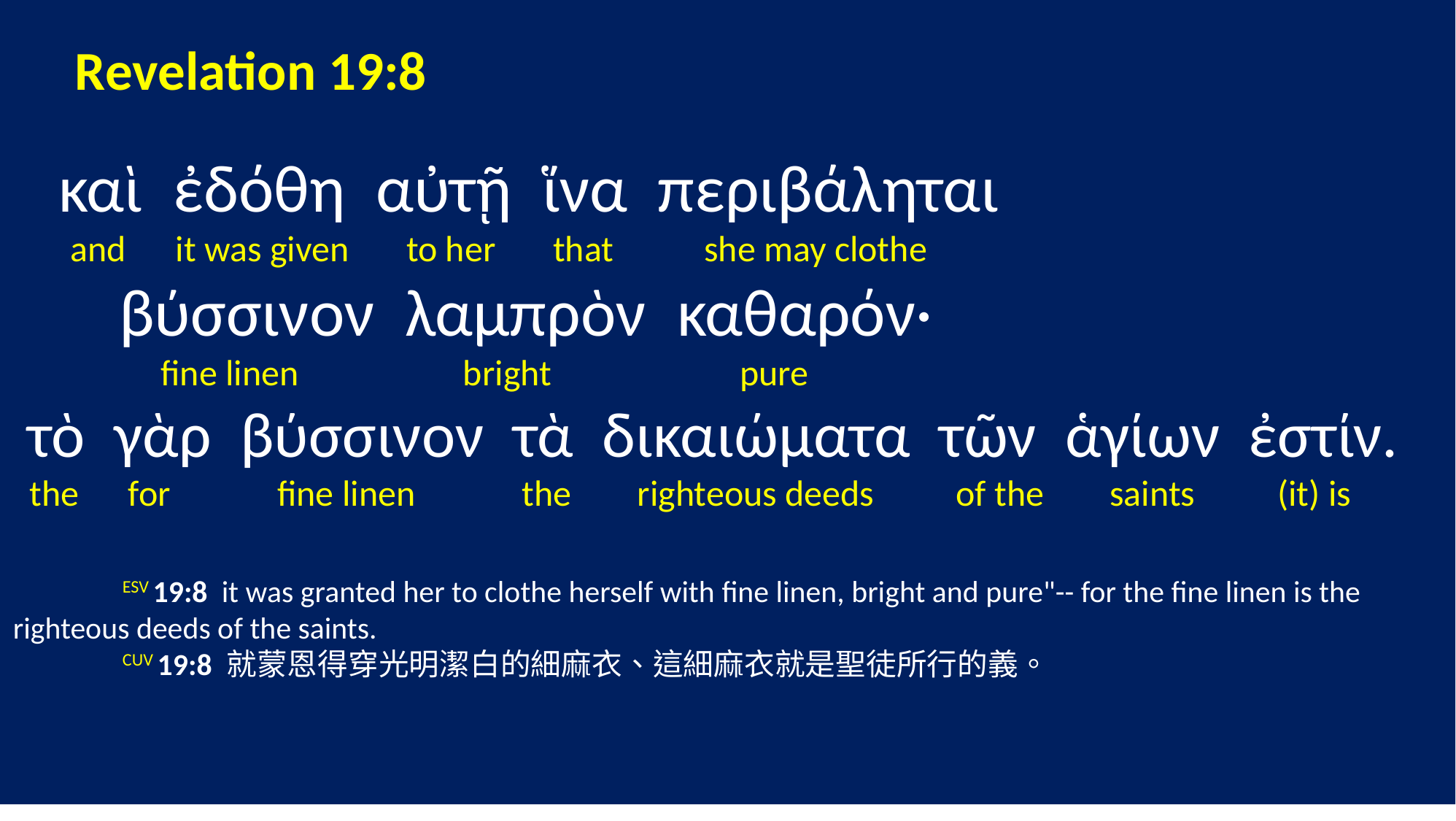

Revelation 19:8

   καὶ  ἐδόθη  αὐτῇ  ἵνα  περιβάληται
       and      it was given       to her       that           she may clothe
       βύσσινον  λαμπρὸν  καθαρόν·
                  fine linen                    bright                       pure
 τὸ  γὰρ  βύσσινον  τὰ  δικαιώματα  τῶν  ἁγίων  ἐστίν.
  the      for             fine linen             the        righteous deeds          of the        saints          (it) is

	ESV 19:8  it was granted her to clothe herself with fine linen, bright and pure"-- for the fine linen is the righteous deeds of the saints.
	CUV 19:8 就蒙恩得穿光明潔白的細麻衣、這細麻衣就是聖徒所行的義。